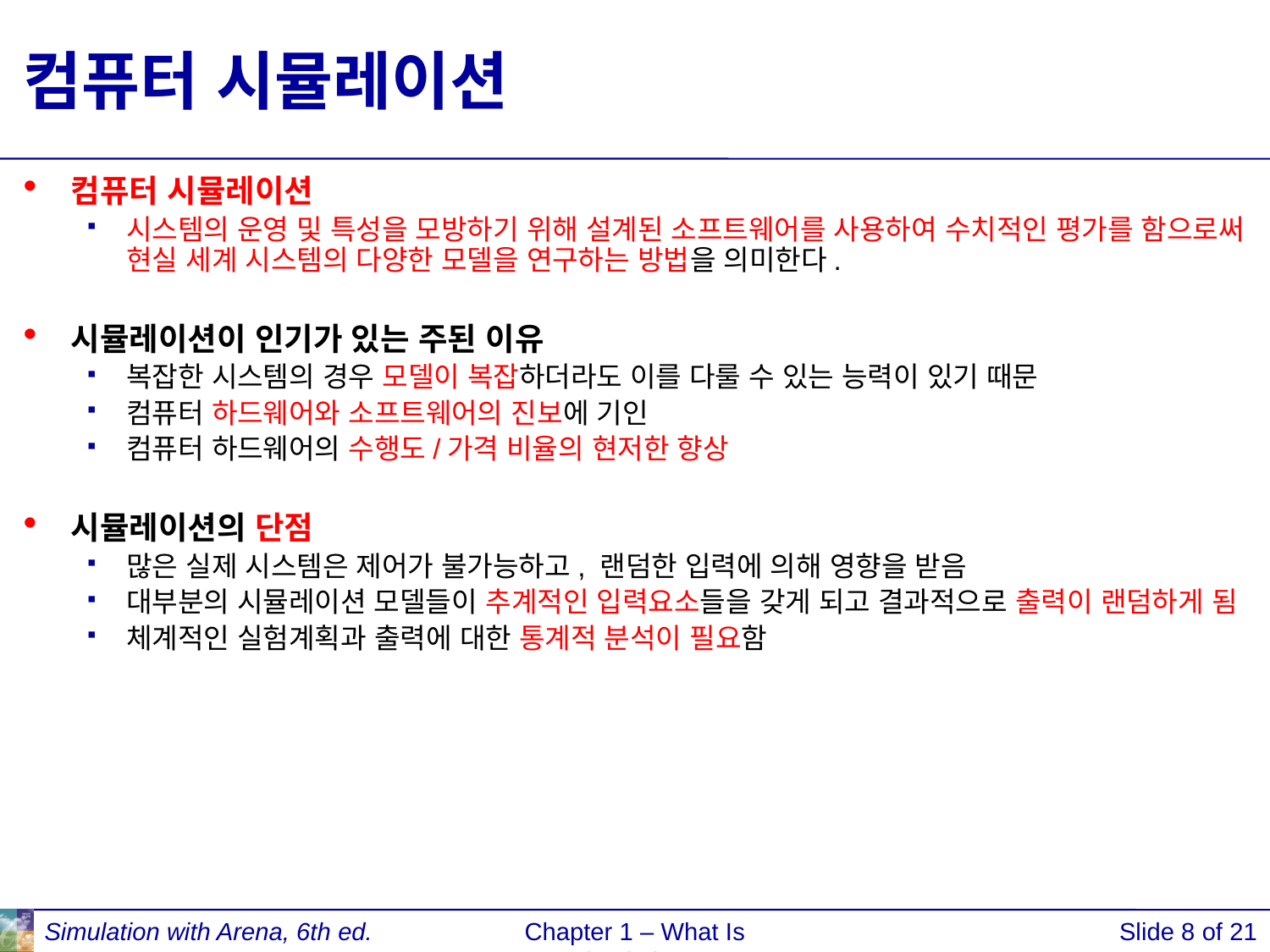

# 컴퓨터 시뮬레이션
컴퓨터 시뮬레이션
시스템의 운영 및 특성을 모방하기 위해 설계된 소프트웨어를 사용하여 수치적인 평가를 함으로써 현실 세계 시스템의 다양한 모델을 연구하는 방법을 의미한다.

시뮬레이션이 인기가 있는 주된 이유
복잡한 시스템의 경우 모델이 복잡하더라도 이를 다룰 수 있는 능력이 있기 때문
컴퓨터 하드웨어와 소프트웨어의 진보에 기인
컴퓨터 하드웨어의 수행도/가격 비율의 현저한 향상

시뮬레이션의 단점
많은 실제 시스템은 제어가 불가능하고, 랜덤한 입력에 의해 영향을 받음
대부분의 시뮬레이션 모델들이 추계적인 입력요소들을 갖게 되고 결과적으로 출력이 랜덤하게 됨
체계적인 실험계획과 출력에 대한 통계적 분석이 필요함

Simulation with Arena, 6th ed.
Chapter 1 – What Is Simulation?
Slide 8 of 21